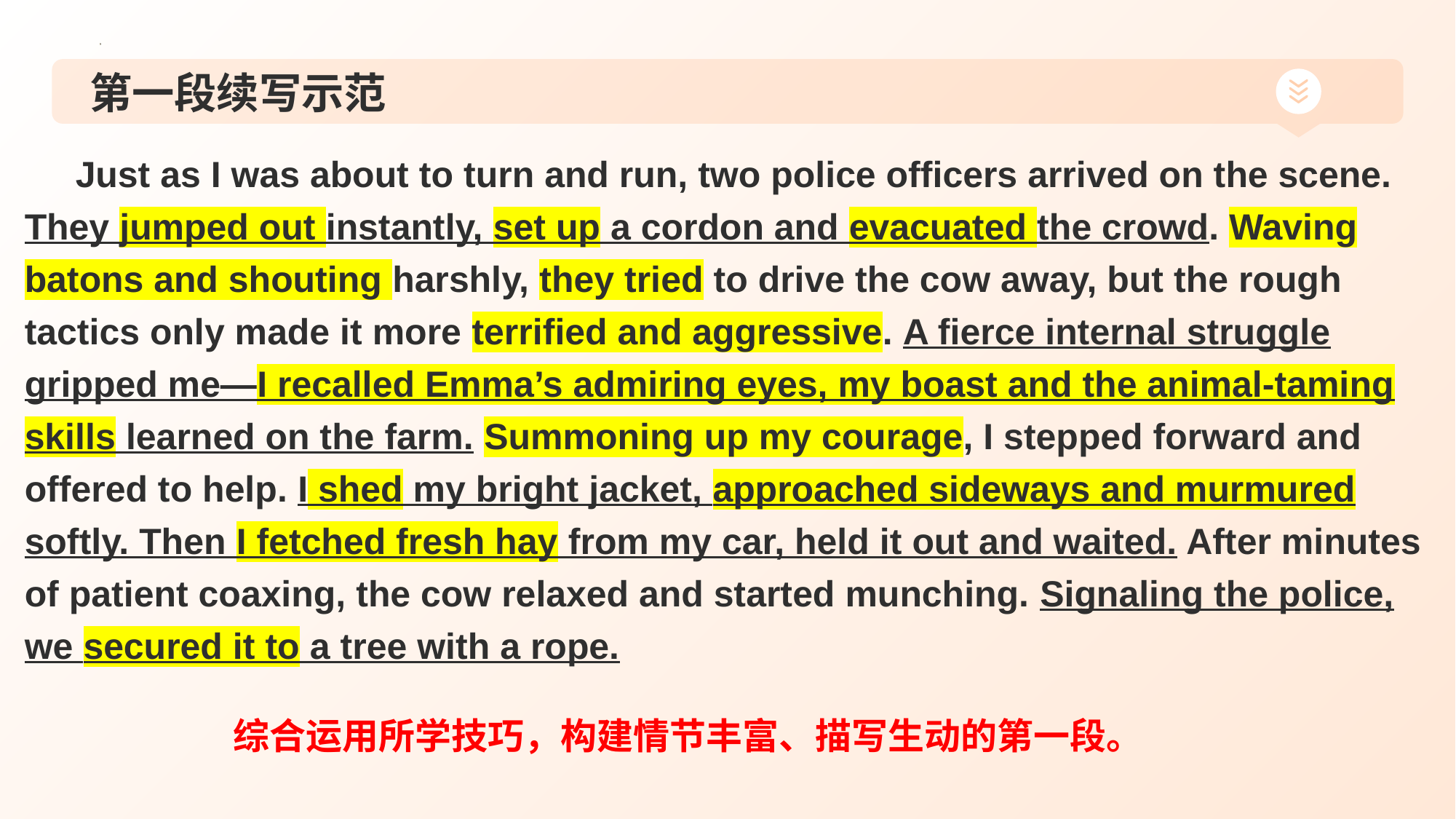

# 第一段续写示范
     Just as I was about to turn and run, two police officers arrived on the scene. They jumped out instantly, set up a cordon and evacuated the crowd. Waving batons and shouting harshly, they tried to drive the cow away, but the rough tactics only made it more terrified and aggressive. A fierce internal struggle gripped me—I recalled Emma’s admiring eyes, my boast and the animal-taming skills learned on the farm. Summoning up my courage, I stepped forward and offered to help. I shed my bright jacket, approached sideways and murmured softly. Then I fetched fresh hay from my car, held it out and waited. After minutes of patient coaxing, the cow relaxed and started munching. Signaling the police, we secured it to a tree with a rope.
综合运用所学技巧，构建情节丰富、描写生动的第一段。